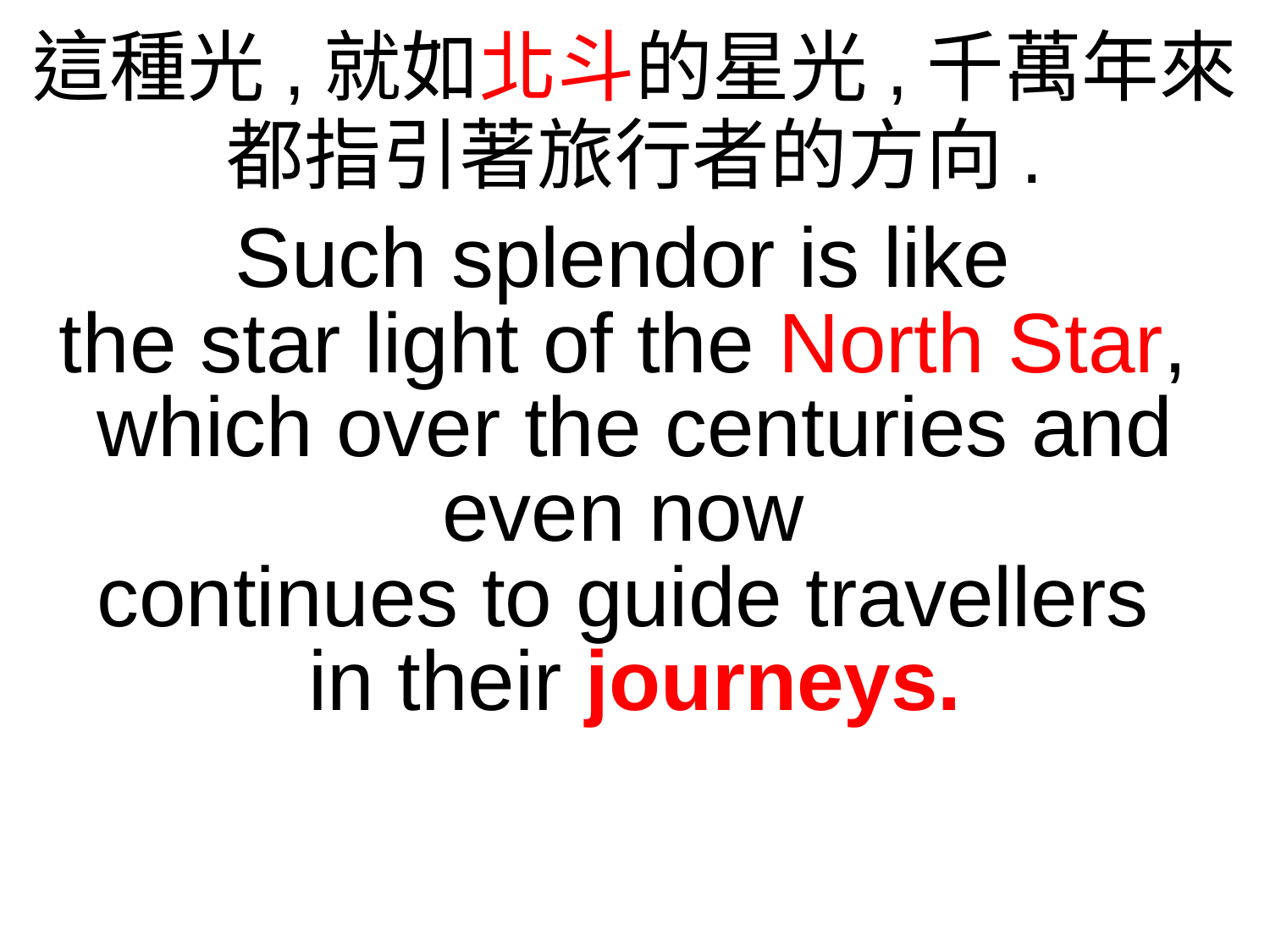

這種光,就如北斗的星光,千萬年來都指引著旅行者的方向.
Such splendor is like
the star light of the North Star,
which over the centuries and even now
continues to guide travellers
in their journeys.